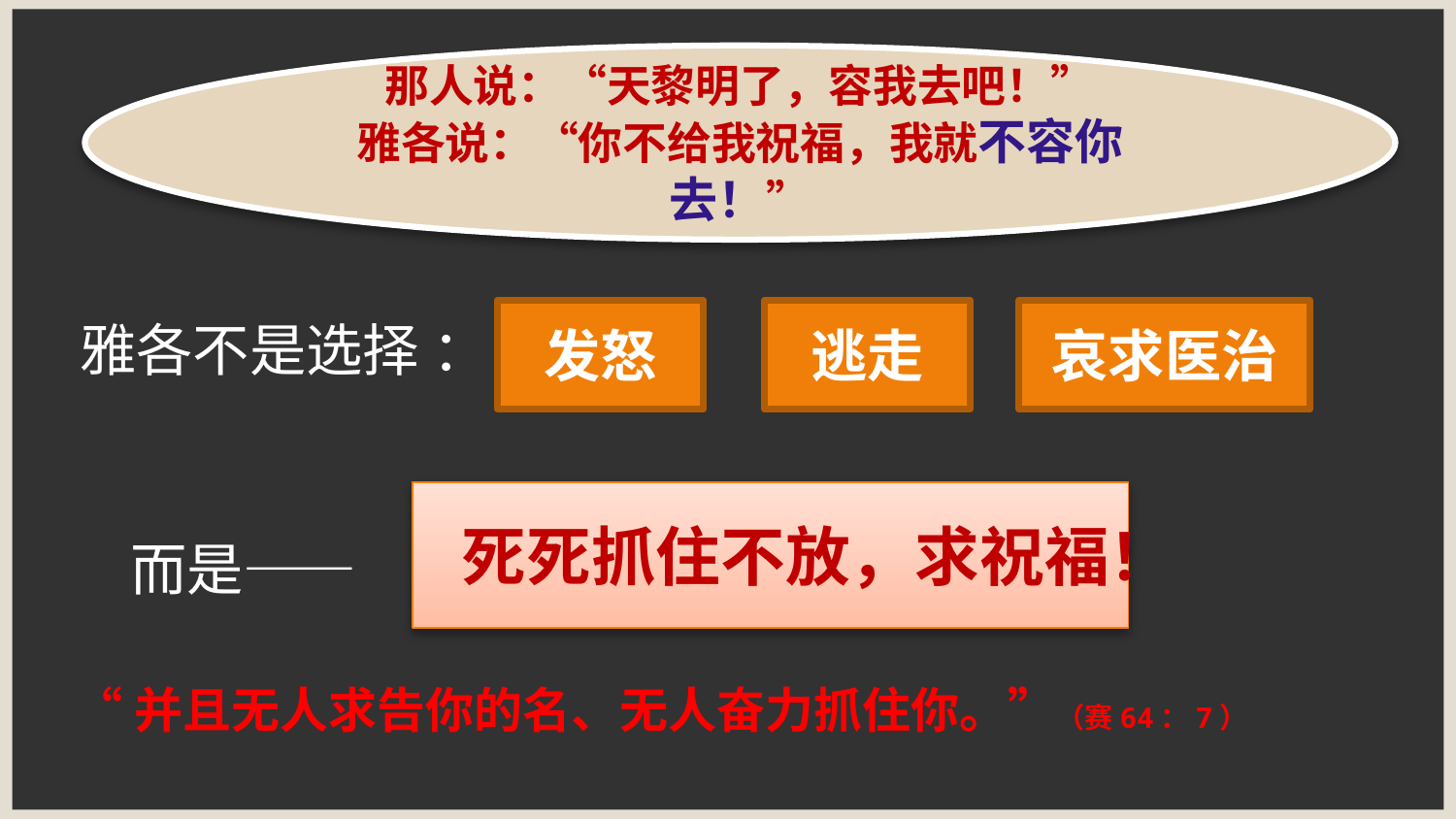

雅各不是选择 ：

      而是——

   “并且无人求告你的名、无人奋力抓住你。”（赛64：7）

那人说：“天黎明了，容我去吧！”
雅各说：“你不给我祝福，我就不容你去！”
发怒
逃走
哀求医治
 死死抓住不放，求祝福！